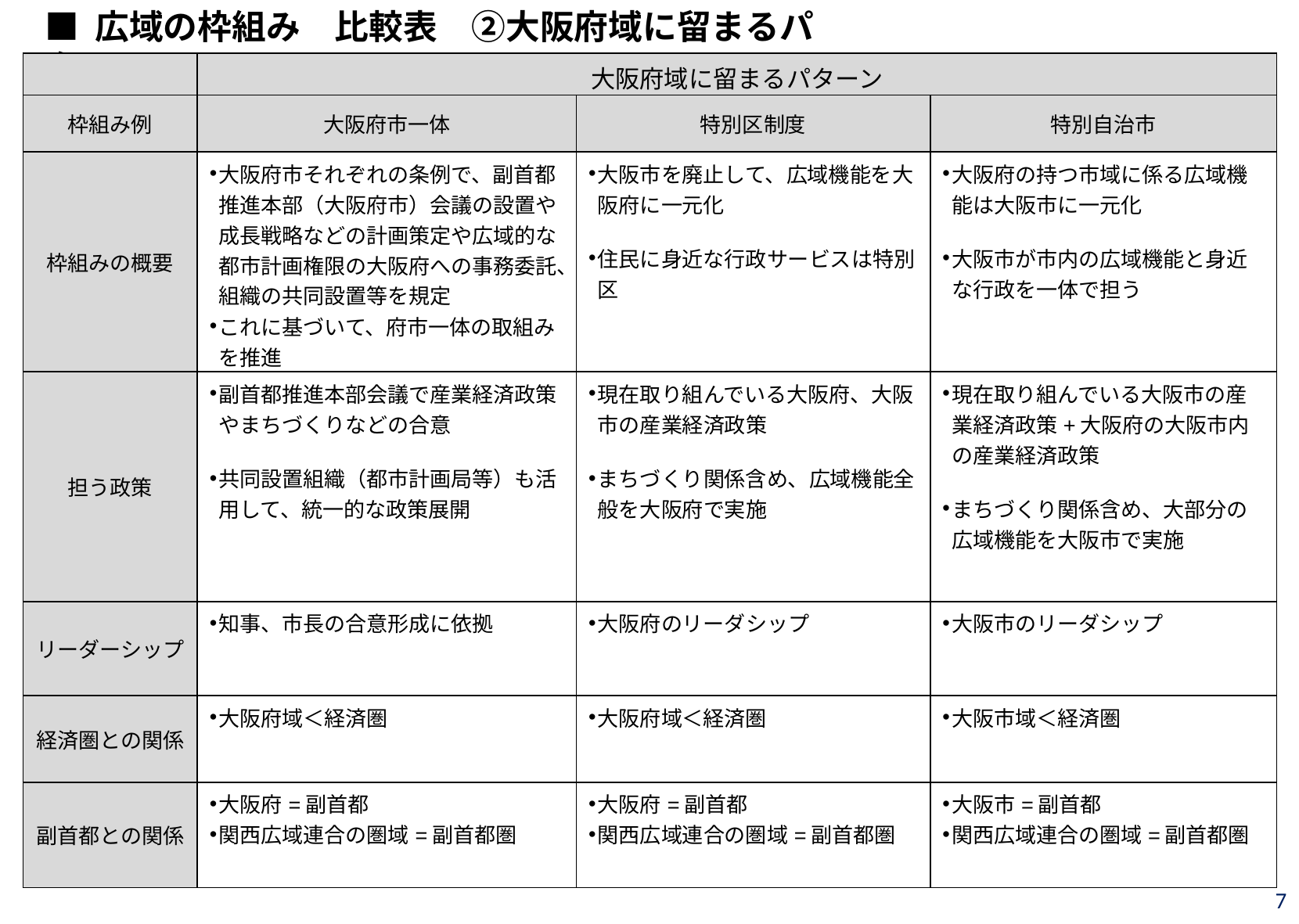

■ 広域の枠組み　比較表　②大阪府域に留まるパターン
|  | 大阪府域に留まるパターン |  |  |
| --- | --- | --- | --- |
| 枠組み例 | 大阪府市一体 | 特別区制度 | 特別自治市 |
| 枠組みの概要 | 大阪府市それぞれの条例で、副首都推進本部（大阪府市）会議の設置や成長戦略などの計画策定や広域的な都市計画権限の大阪府への事務委託、組織の共同設置等を規定 これに基づいて、府市一体の取組みを推進 | 大阪市を廃止して、広域機能を大阪府に一元化 住民に身近な行政サービスは特別区 | 大阪府の持つ市域に係る広域機能は大阪市に一元化 大阪市が市内の広域機能と身近な行政を一体で担う |
| 担う政策 | 副首都推進本部会議で産業経済政策やまちづくりなどの合意　 共同設置組織（都市計画局等）も活用して、統一的な政策展開 | 現在取り組んでいる大阪府、大阪市の産業経済政策 まちづくり関係含め、広域機能全般を大阪府で実施 | 現在取り組んでいる大阪市の産業経済政策+大阪府の大阪市内の産業経済政策 まちづくり関係含め、大部分の広域機能を大阪市で実施 |
| リーダーシップ | 知事、市長の合意形成に依拠 | 大阪府のリーダシップ | 大阪市のリーダシップ |
| 経済圏との関係 | 大阪府域＜経済圏 | 大阪府域＜経済圏 | 大阪市域＜経済圏 |
| 副首都との関係 | 大阪府=副首都 関西広域連合の圏域=副首都圏 | 大阪府=副首都 関西広域連合の圏域=副首都圏 | 大阪市=副首都 関西広域連合の圏域=副首都圏 |
7